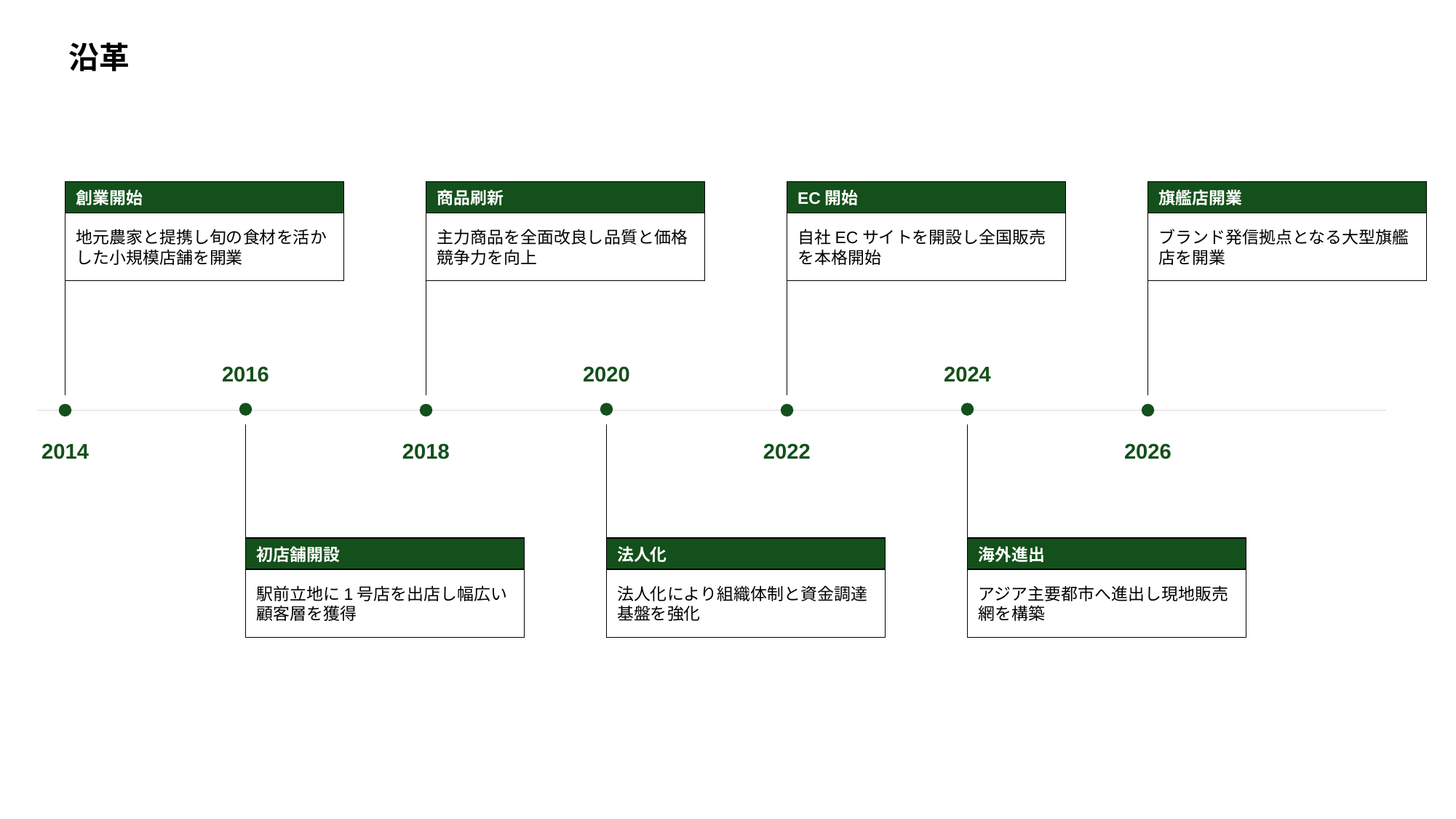

沿革
創業開始
商品刷新
EC開始
旗艦店開業
地元農家と提携し旬の食材を活かした小規模店舗を開業
主力商品を全面改良し品質と価格競争力を向上
自社ECサイトを開設し全国販売を本格開始
ブランド発信拠点となる大型旗艦店を開業
2016
2020
2024

2014
2018
2022
2026
初店舗開設
法人化
海外進出
駅前立地に1号店を出店し幅広い顧客層を獲得
法人化により組織体制と資金調達基盤を強化
アジア主要都市へ進出し現地販売網を構築